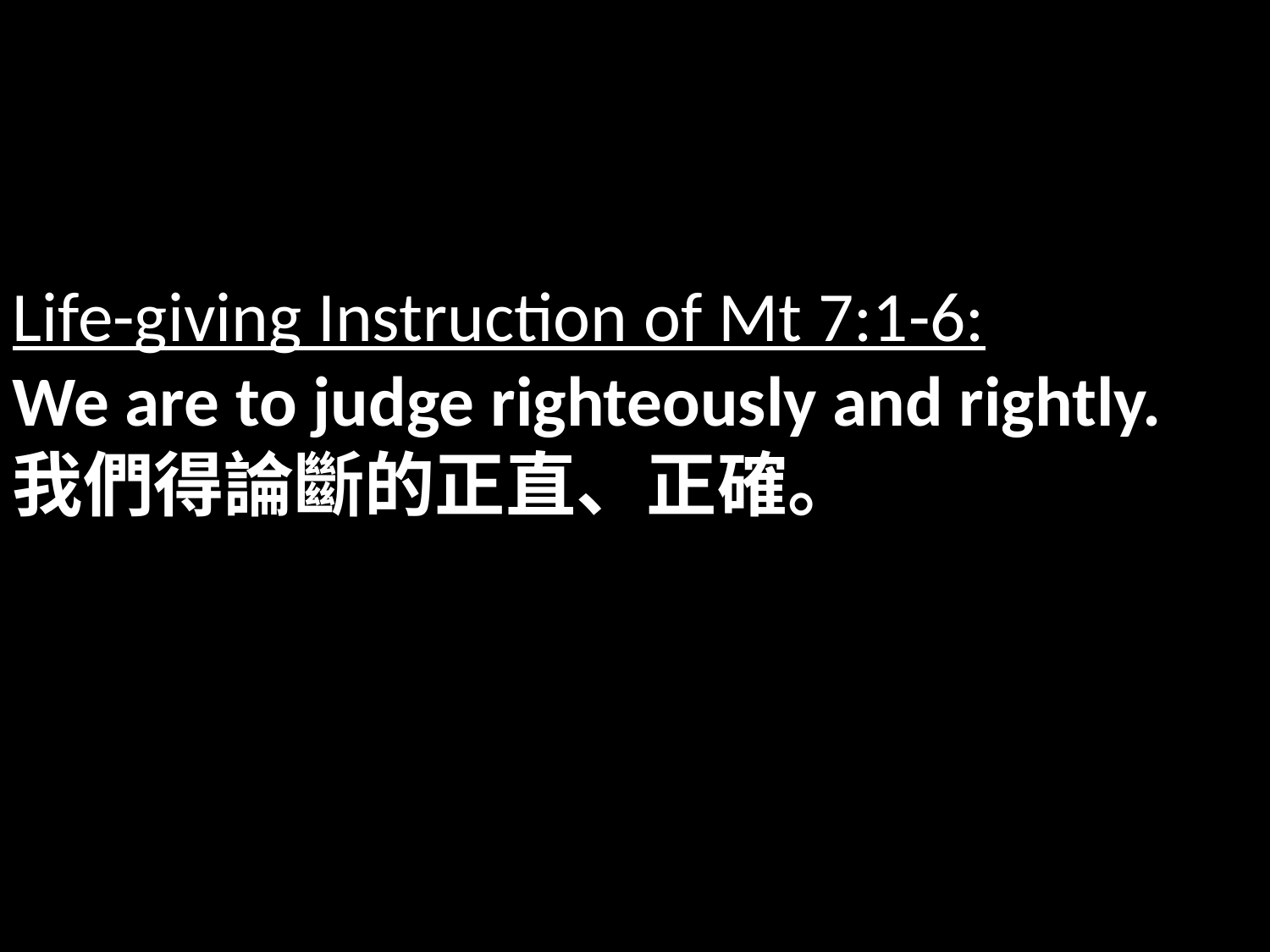

Life-giving Instruction of Mt 7:1-6:
We are to judge righteously and rightly.
我們得論斷的正直、正確。